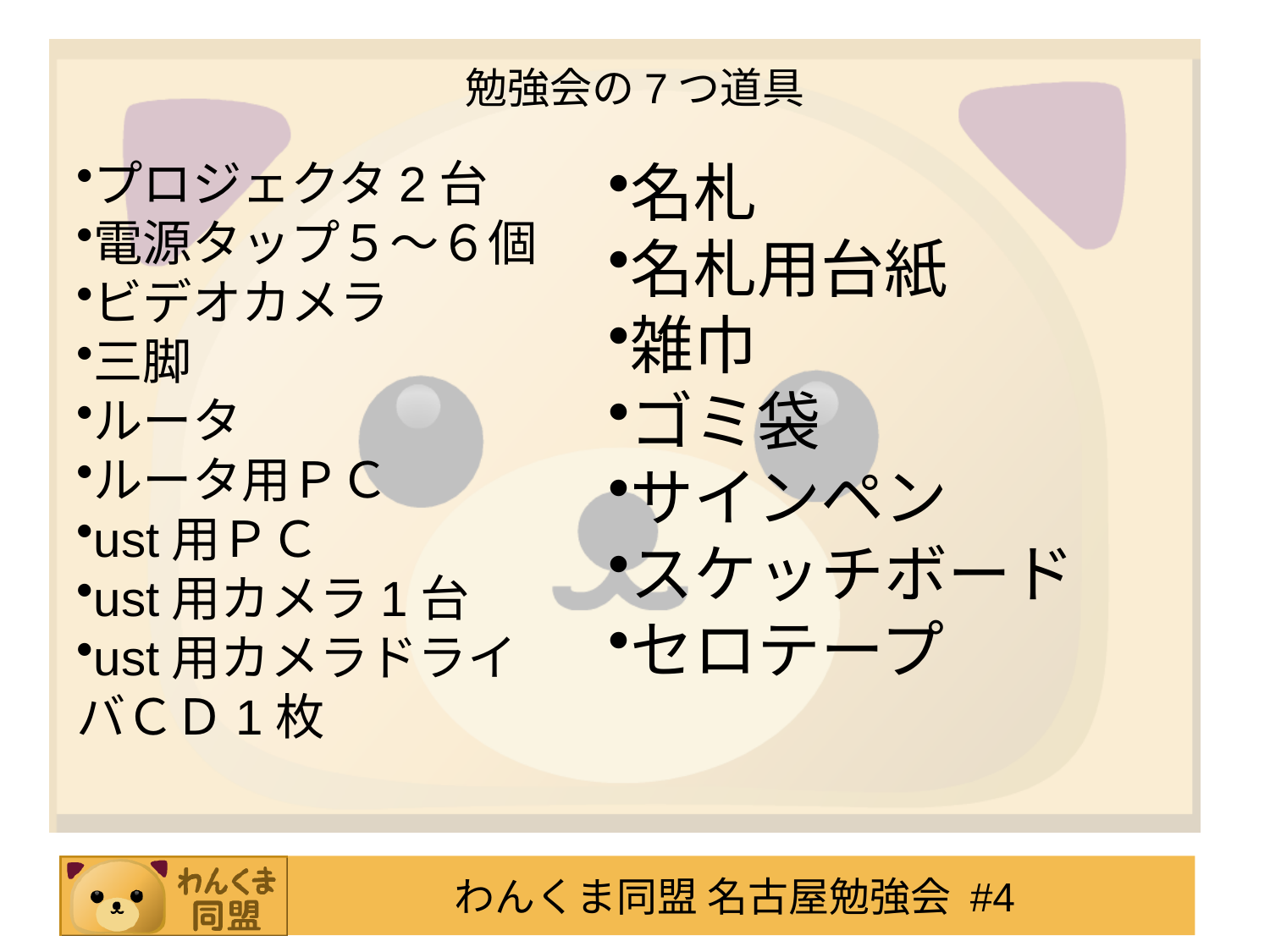

# 勉強会の7つ道具
プロジェクタ2台
電源タップ５～６個
ビデオカメラ
三脚
ルータ
ルータ用ＰＣ
ust用ＰＣ
ust用カメラ1台
ust用カメラドライバＣＤ1枚
名札
名札用台紙
雑巾
ゴミ袋
サインペン
スケッチボード
セロテープ